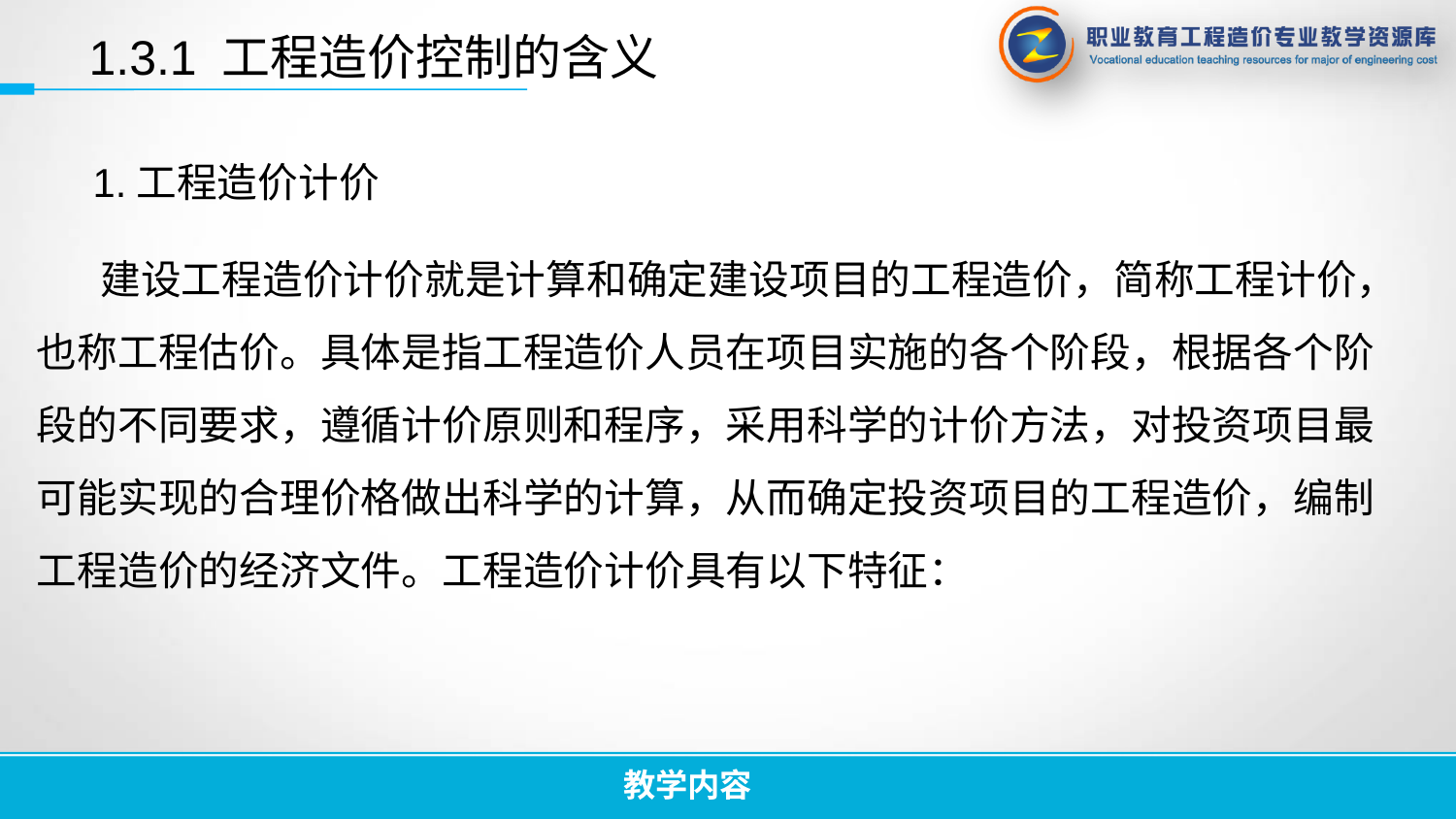

1.3.1 工程造价控制的含义
       1.工程造价计价
      建设工程造价计价就是计算和确定建设项目的工程造价，简称工程计价，也称工程估价。具体是指工程造价人员在项目实施的各个阶段，根据各个阶段的不同要求，遵循计价原则和程序，采用科学的计价方法，对投资项目最可能实现的合理价格做出科学的计算，从而确定投资项目的工程造价，编制工程造价的经济文件。工程造价计价具有以下特征：
教学内容